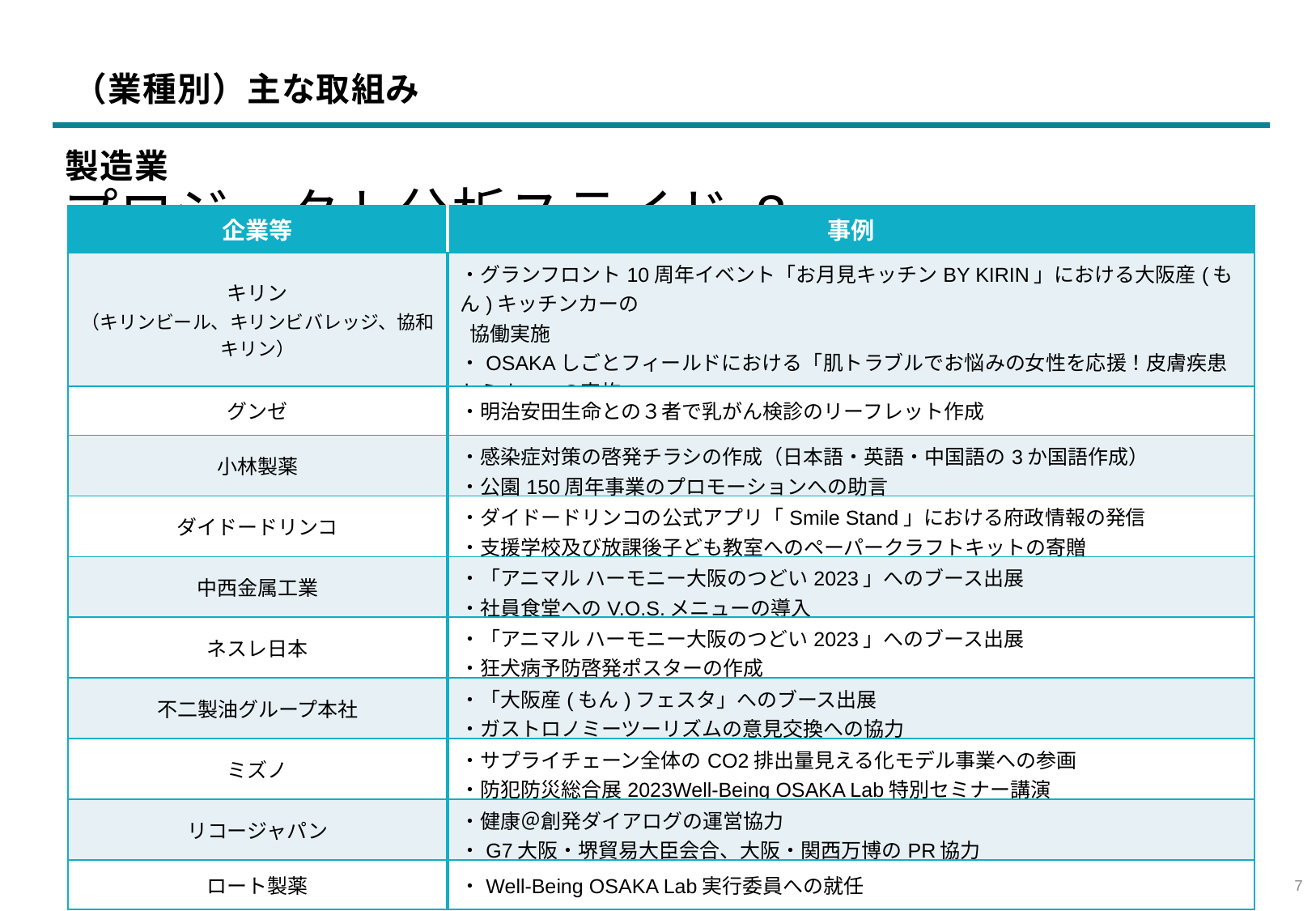

（業種別）主な取組み
製造業
プロジェクト分析スライド 3
| 企業等 | 事例 |
| --- | --- |
| キリン （キリンビール、キリンビバレッジ、協和キリン） | ・グランフロント10周年イベント「お月見キッチンBY KIRIN」における大阪産(もん)キッチンカーの 協働実施 ・OSAKAしごとフィールドにおける「肌トラブルでお悩みの女性を応援！皮膚疾患セミナー」の実施 |
| グンゼ | ・明治安田生命との３者で乳がん検診のリーフレット作成 |
| 小林製薬 | ・感染症対策の啓発チラシの作成（日本語・英語・中国語の3か国語作成） ・公園150周年事業のプロモーションへの助言 |
| ダイドードリンコ | ・ダイドードリンコの公式アプリ「Smile Stand」における府政情報の発信 ・支援学校及び放課後子ども教室へのペーパークラフトキットの寄贈 |
| 中西金属工業 | ・「アニマル ハーモニー大阪のつどい2023」へのブース出展 ・社員食堂へのV.O.S.メニューの導入 |
| ネスレ日本 | ・「アニマル ハーモニー大阪のつどい2023」へのブース出展 ・狂犬病予防啓発ポスターの作成 |
| 不二製油グループ本社 | ・「大阪産(もん)フェスタ」へのブース出展 ・ガストロノミーツーリズムの意見交換への協力 |
| ミズノ | ・サプライチェーン全体のCO2排出量見える化モデル事業への参画 ・防犯防災総合展2023Well-Being OSAKA Lab特別セミナー講演 |
| リコージャパン | ・健康＠創発ダイアログの運営協力 ・G7大阪・堺貿易大臣会合、大阪・関西万博のPR協力 |
| ロート製薬 | ・Well-Being OSAKA Lab実行委員への就任 |
7